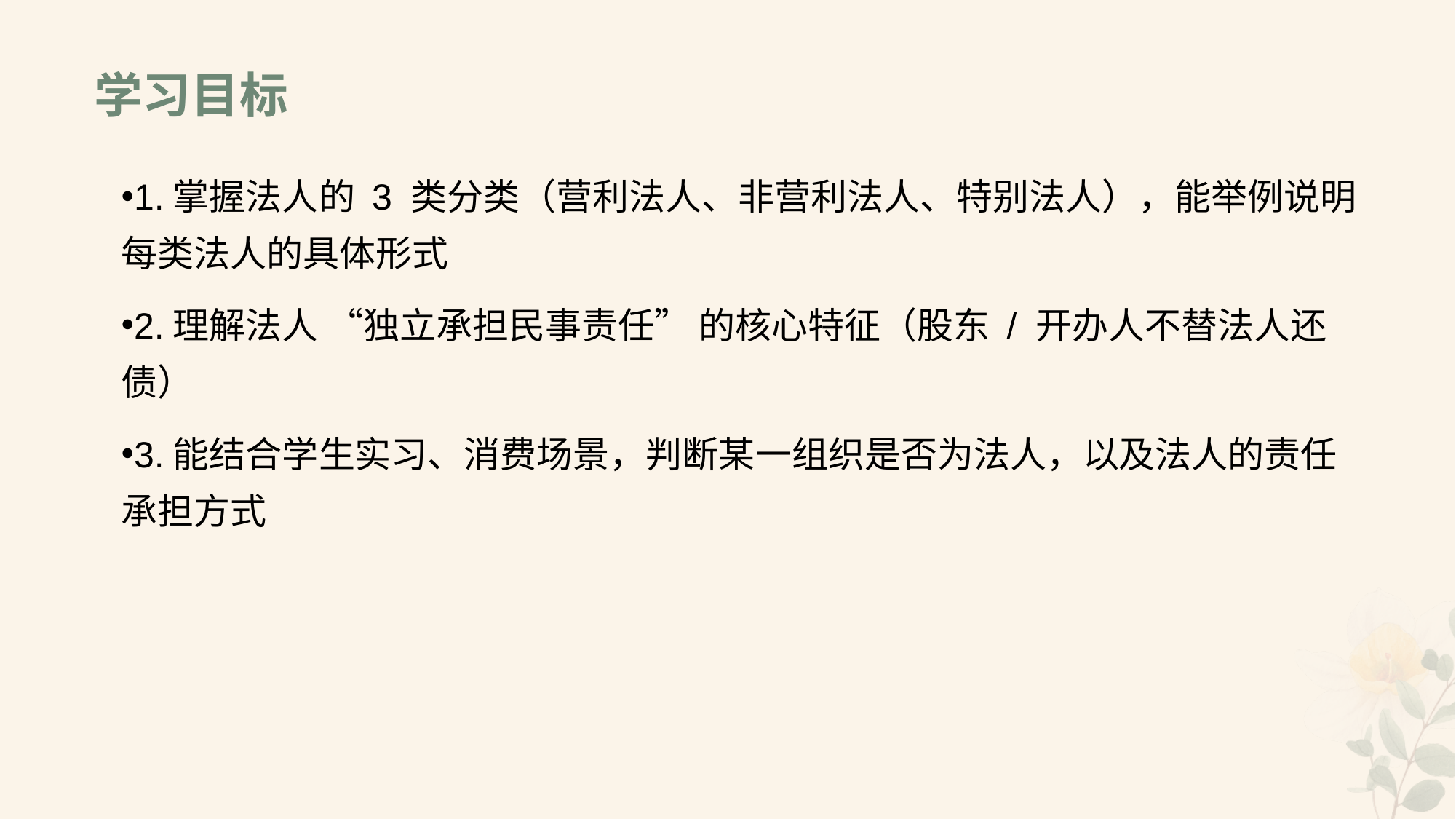

# 学习目标
1.掌握法人的 3 类分类（营利法人、非营利法人、特别法人），能举例说明每类法人的具体形式
2.理解法人 “独立承担民事责任” 的核心特征（股东 / 开办人不替法人还债）
3.能结合学生实习、消费场景，判断某一组织是否为法人，以及法人的责任承担方式